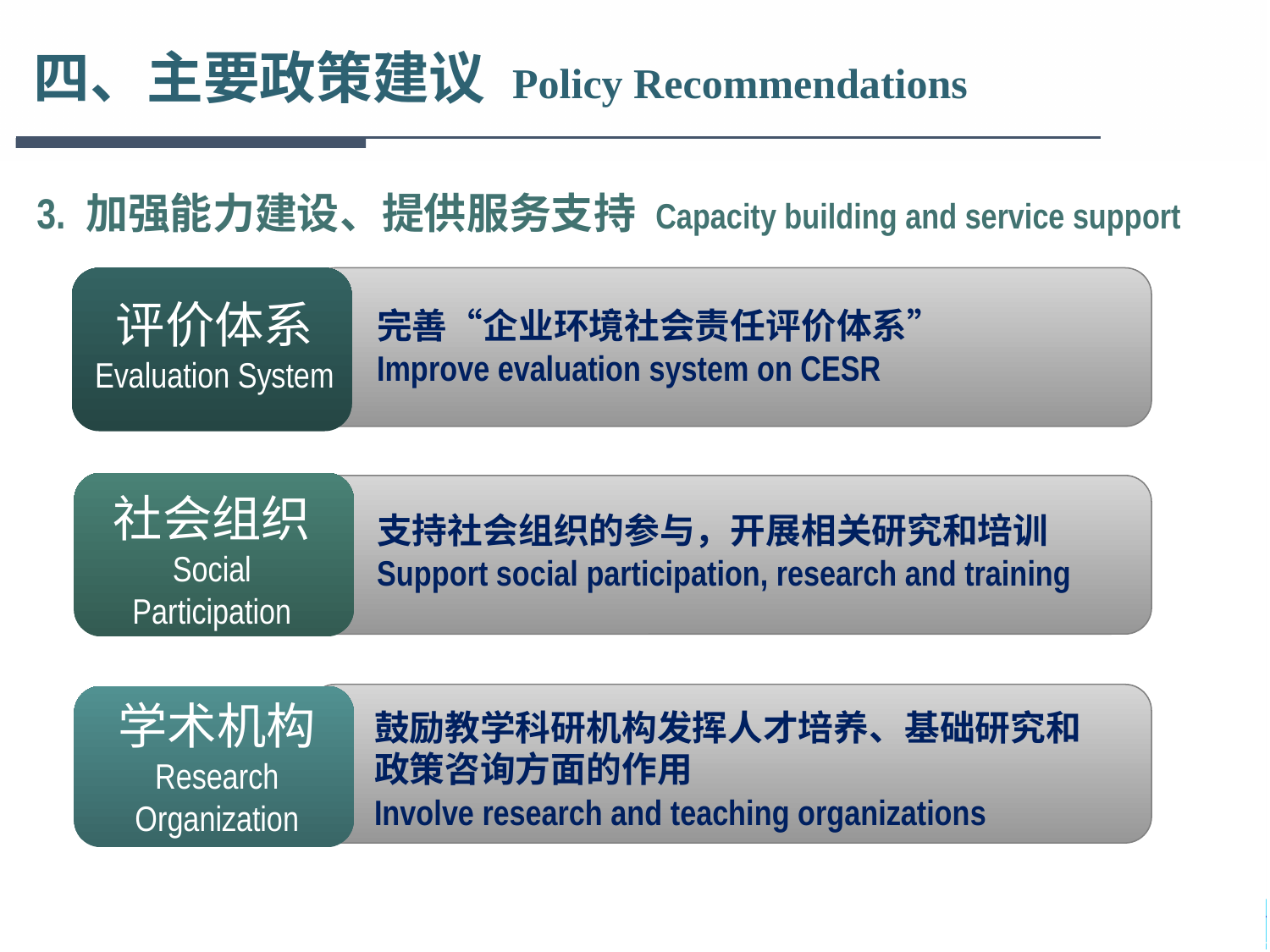

# 四、主要政策建议 Policy Recommendations
3. 加强能力建设、提供服务支持 Capacity building and service support

评价体系
Evaluation System
完善“企业环境社会责任评价体系”
Improve evaluation system on CESR

社会组织
Social Participation
支持社会组织的参与，开展相关研究和培训
Support social participation, research and training

学术机构
Research
Organization
鼓励教学科研机构发挥人才培养、基础研究和政策咨询方面的作用
Involve research and teaching organizations